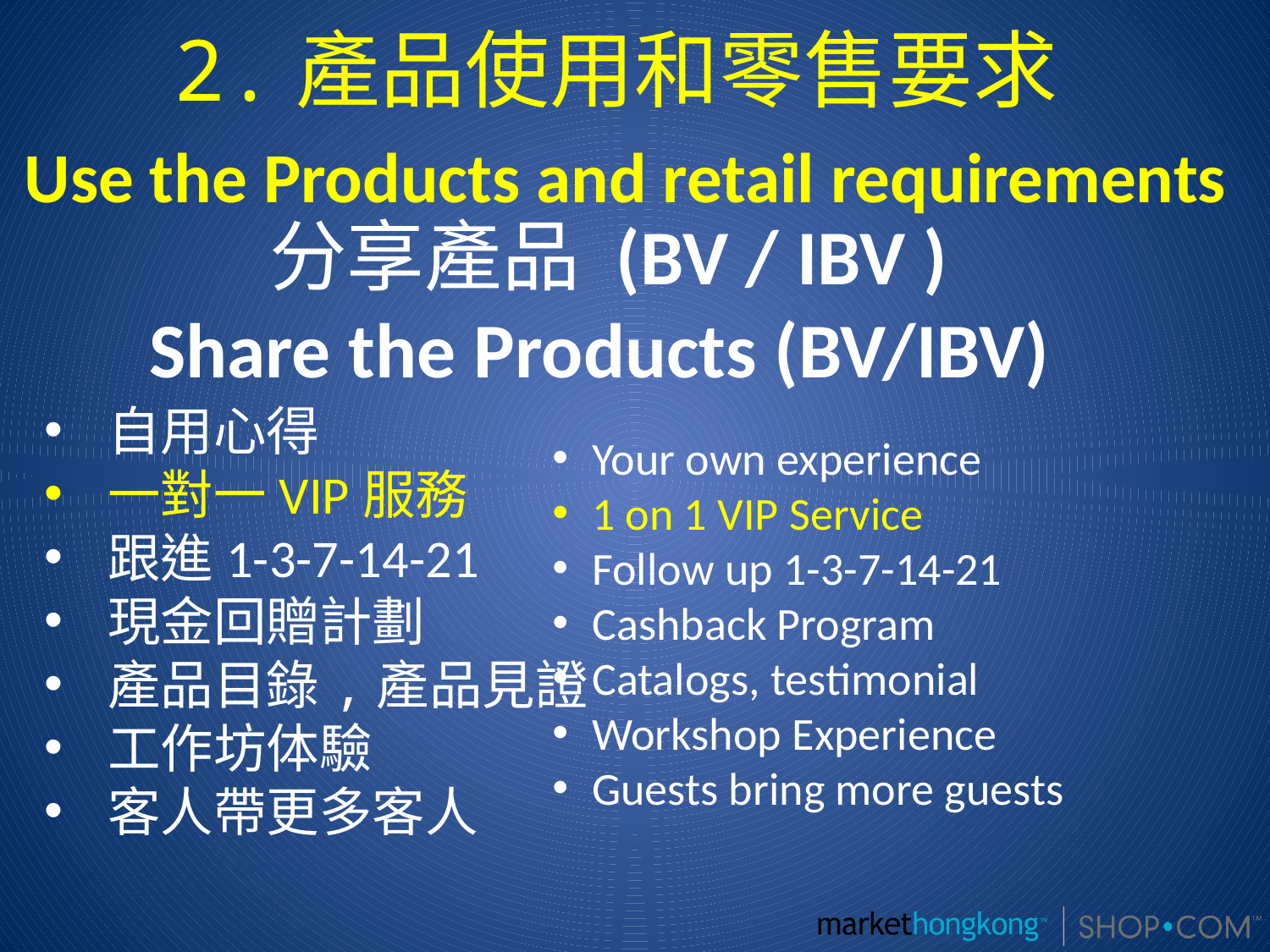

2.產品使用和零售要求
 Use the Products and retail requirements
分享產品 (BV / IBV )
Share the Products (BV/IBV)
自用心得
一對一VIP服務
跟進1-3-7-14-21
現金回贈計劃
產品目錄,產品見證
工作坊体驗
客人帶更多客人

Your own experience
1 on 1 VIP Service
Follow up 1-3-7-14-21
Cashback Program
Catalogs, testimonial
Workshop Experience
Guests bring more guests